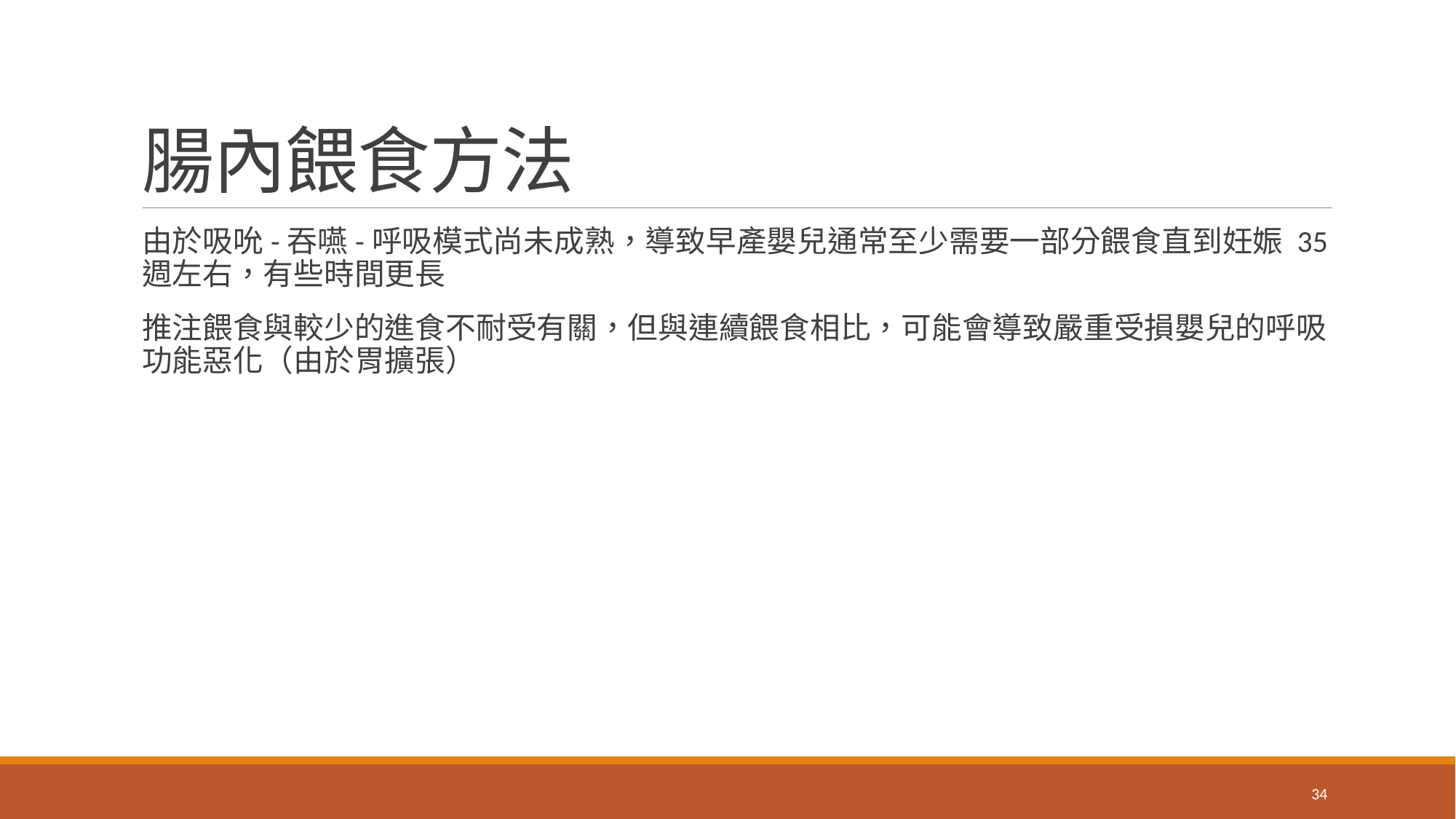

# 腸內餵食方法
由於吸吮-吞嚥-呼吸模式尚未成熟，導致早產嬰兒通常至少需要一部分餵食直到妊娠 35 週左右，有些時間更長
推注餵食與較少的進食不耐受有關，但與連續餵食相比，可能會導致嚴重受損嬰兒的呼吸功能惡化（由於胃擴張）

34